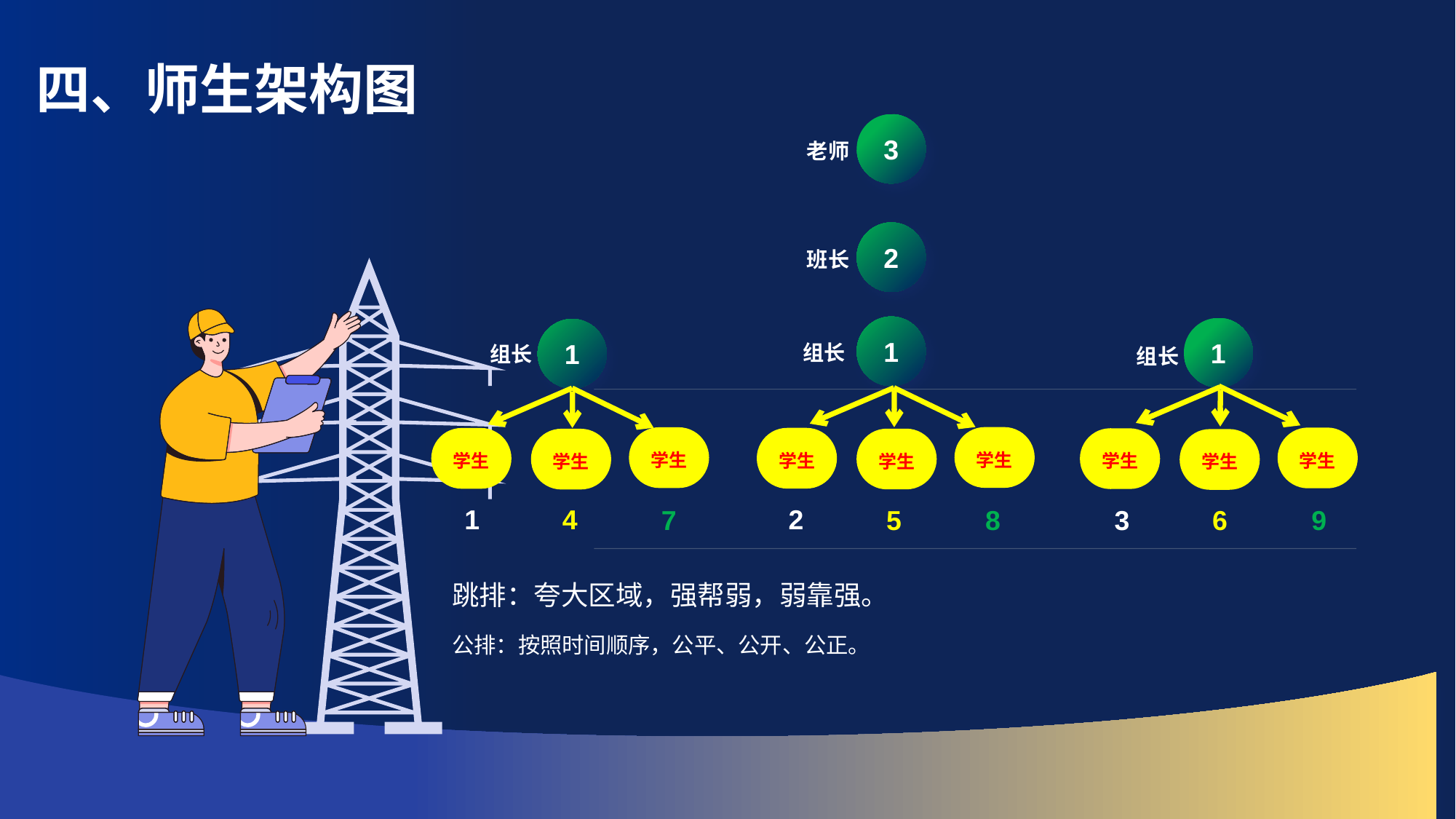

四、师生架构图
3

2

1

老师
班长
1
1
组长
组长
组长
学生
学生
学生
学生
学生
学生
学生
学生
学生
1
4
2
7
5
3
8
6
9
跳排：夸大区域，强帮弱，弱靠强。
公排：按照时间顺序，公平、公开、公正。
7